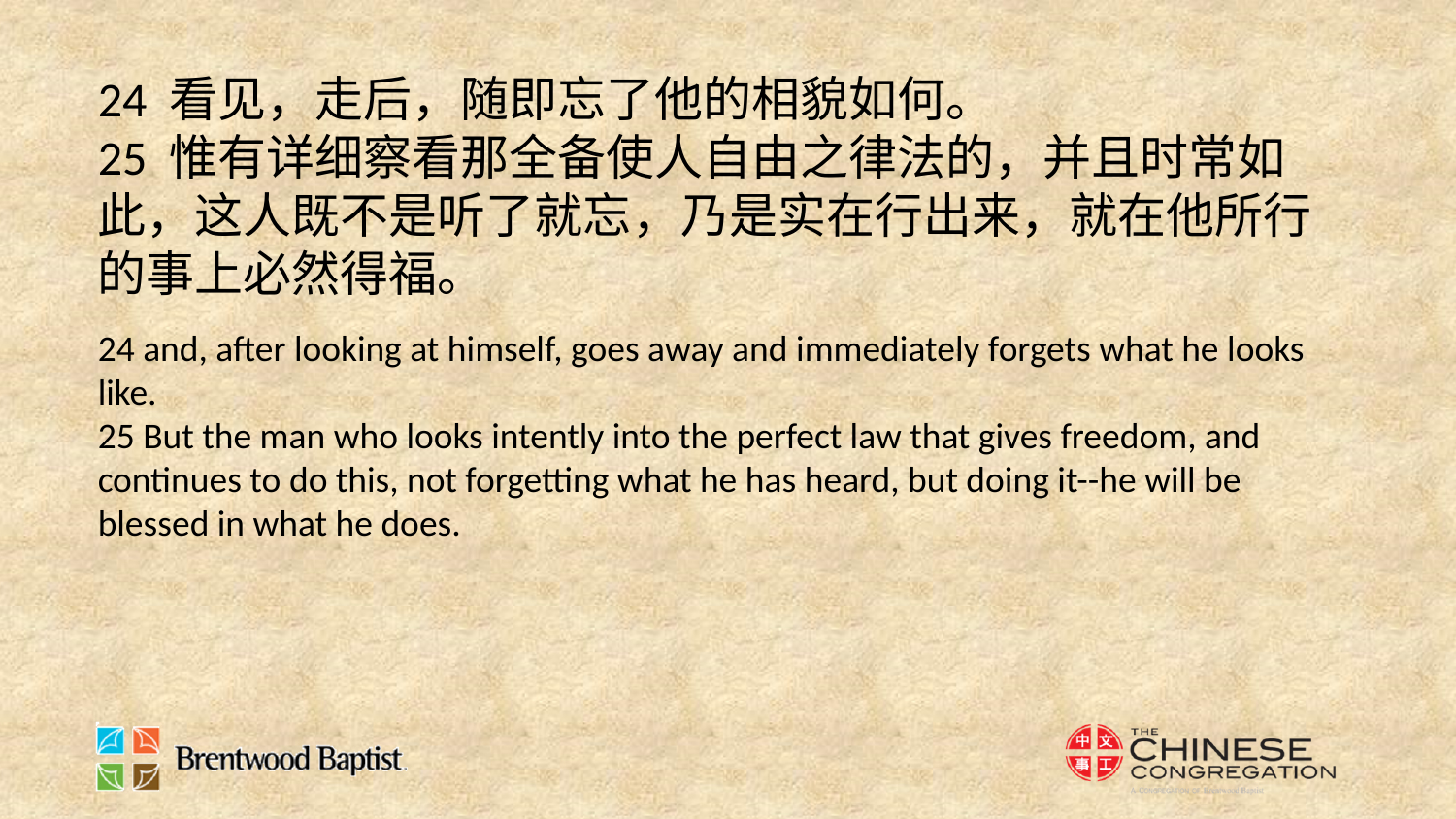

24 看见，走后，随即忘了他的相貌如何。
25 惟有详细察看那全备使人自由之律法的，并且时常如此，这人既不是听了就忘，乃是实在行出来，就在他所行的事上必然得福。

24 and, after looking at himself, goes away and immediately forgets what he looks like.
25 But the man who looks intently into the perfect law that gives freedom, and continues to do this, not forgetting what he has heard, but doing it--he will be blessed in what he does.